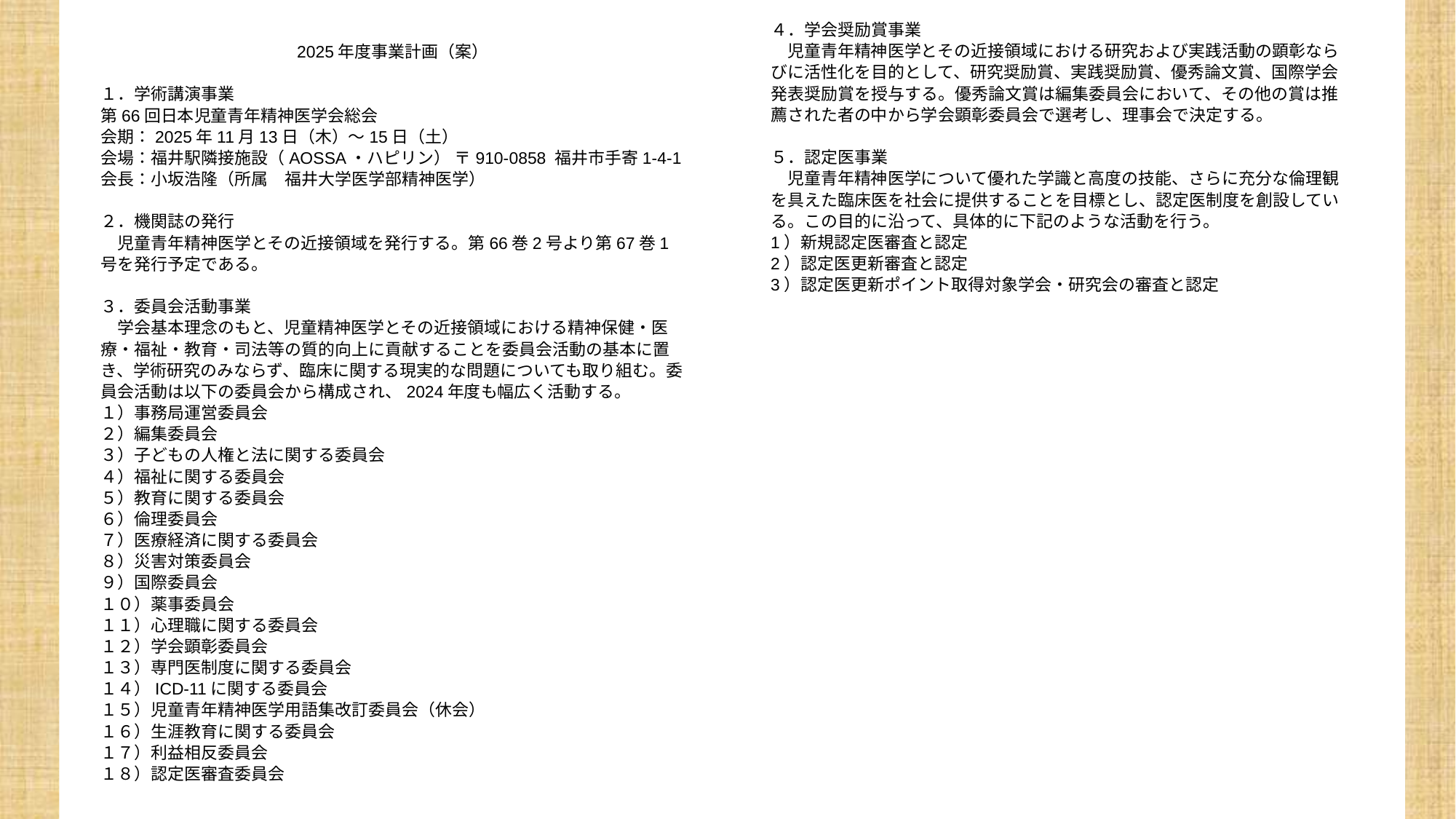

2025年度事業計画（案）

１．学術講演事業
第66回日本児童青年精神医学会総会
会期：2025年11月13日（木）～15日（土）
会場：福井駅隣接施設（AOSSA・ハピリン） 〒910-0858 福井市手寄1-4-1
会長：小坂浩隆（所属　福井大学医学部精神医学）

２．機関誌の発行
　児童青年精神医学とその近接領域を発行する。第66巻2号より第67巻1号を発行予定である。

３．委員会活動事業
　学会基本理念のもと、児童精神医学とその近接領域における精神保健・医療・福祉・教育・司法等の質的向上に貢献することを委員会活動の基本に置き、学術研究のみならず、臨床に関する現実的な問題についても取り組む。委員会活動は以下の委員会から構成され、2024年度も幅広く活動する。
１）事務局運営委員会
２）編集委員会
３）子どもの人権と法に関する委員会
４）福祉に関する委員会
５）教育に関する委員会
６）倫理委員会
７）医療経済に関する委員会
８）災害対策委員会
９）国際委員会
１０）薬事委員会
１１）心理職に関する委員会
１２）学会顕彰委員会
１３）専門医制度に関する委員会
１４）ICD-11に関する委員会
１５）児童青年精神医学用語集改訂委員会（休会）
１６）生涯教育に関する委員会
１７）利益相反委員会
１８）認定医審査委員会

４．学会奨励賞事業
　児童青年精神医学とその近接領域における研究および実践活動の顕彰ならびに活性化を目的として、研究奨励賞、実践奨励賞、優秀論文賞、国際学会発表奨励賞を授与する。優秀論文賞は編集委員会において、その他の賞は推薦された者の中から学会顕彰委員会で選考し、理事会で決定する。

５．認定医事業
　児童青年精神医学について優れた学識と高度の技能、さらに充分な倫理観を具えた臨床医を社会に提供することを目標とし、認定医制度を創設している。この目的に沿って、具体的に下記のような活動を行う。
1）新規認定医審査と認定
2）認定医更新審査と認定
3）認定医更新ポイント取得対象学会・研究会の審査と認定